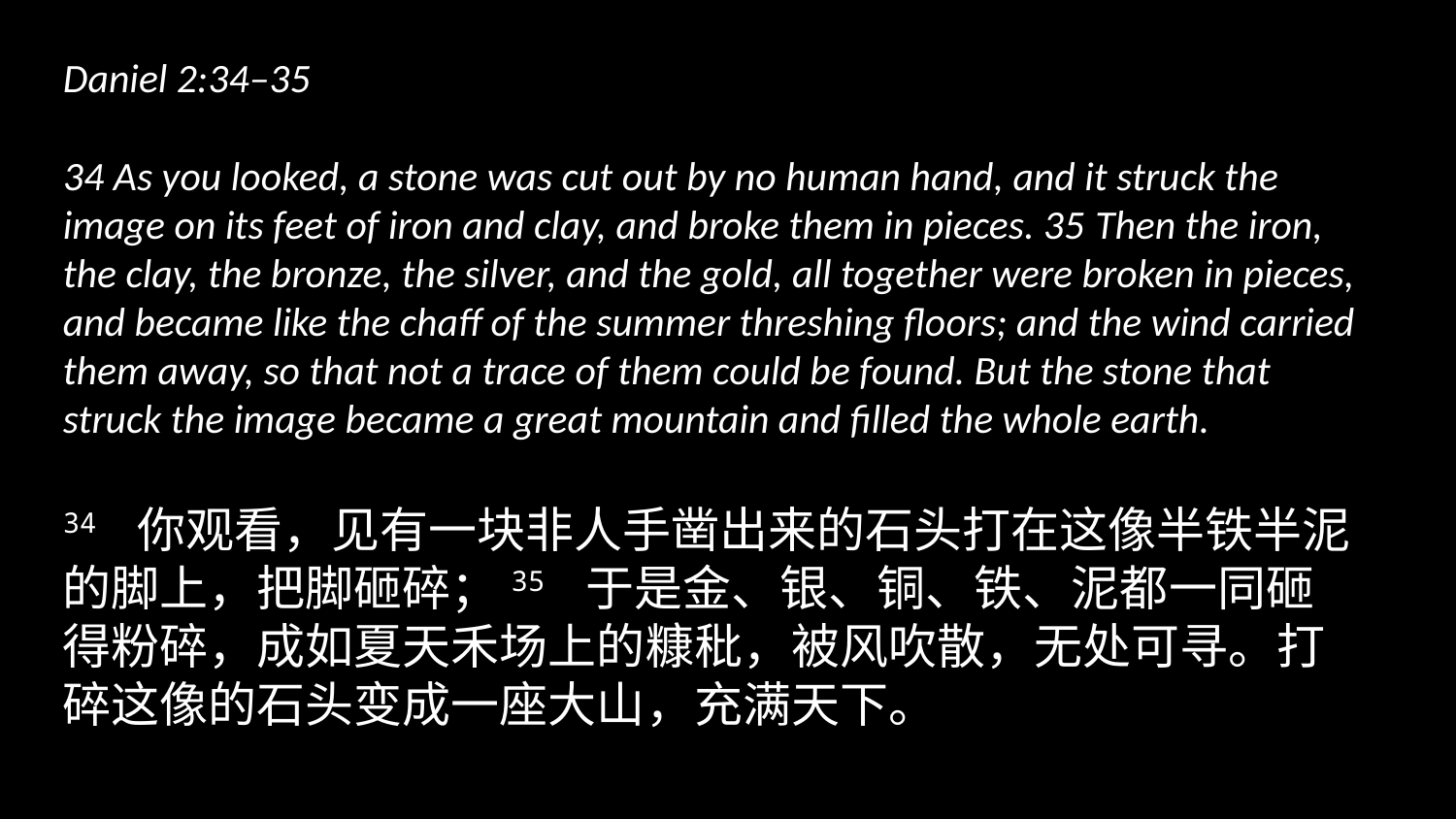

Daniel 2:34–35

34 As you looked, a stone was cut out by no human hand, and it struck the image on its feet of iron and clay, and broke them in pieces. 35 Then the iron, the clay, the bronze, the silver, and the gold, all together were broken in pieces, and became like the chaff of the summer threshing floors; and the wind carried them away, so that not a trace of them could be found. But the stone that struck the image became a great mountain and filled the whole earth.

34 你观看，见有一块非人手凿出来的石头打在这像半铁半泥的脚上，把脚砸碎；35 于是金、银、铜、铁、泥都一同砸得粉碎，成如夏天禾场上的糠秕，被风吹散，无处可寻。打碎这像的石头变成一座大山，充满天下。